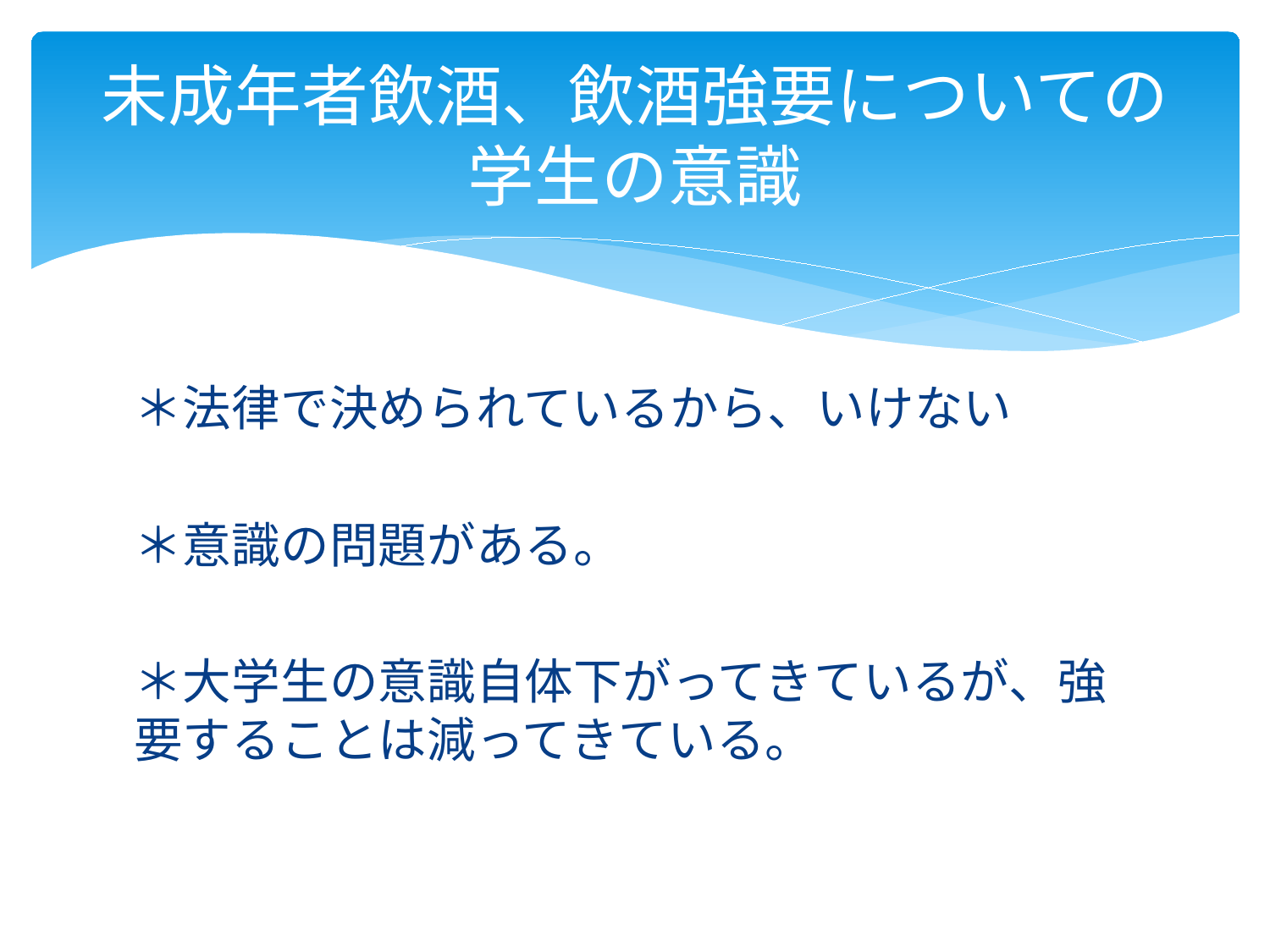

# 未成年者飲酒、飲酒強要についての学生の意識
＊法律で決められているから、いけない

＊意識の問題がある。

＊大学生の意識自体下がってきているが、強要することは減ってきている。